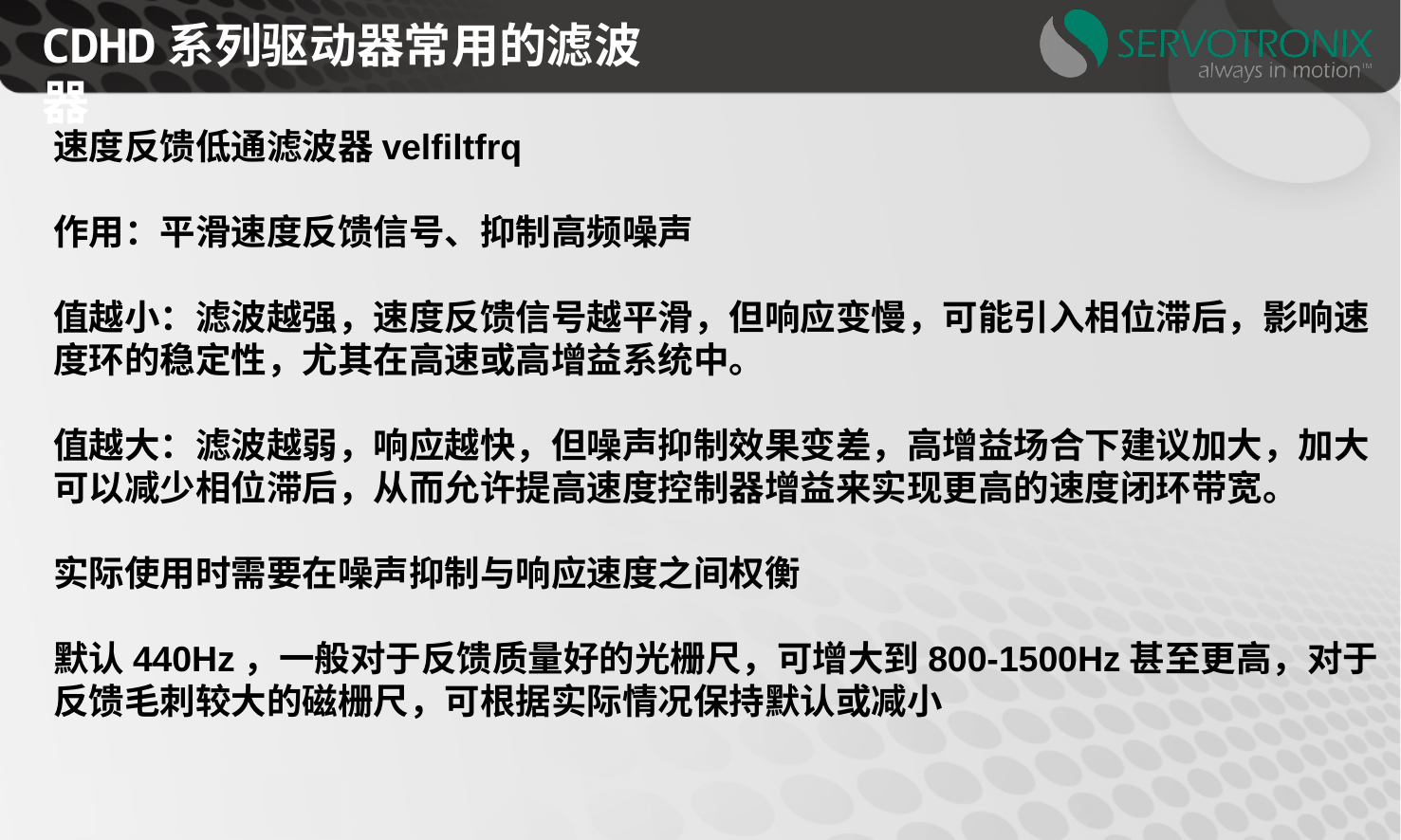

CDHD系列驱动器常用的滤波器
速度反馈低通滤波器velfiltfrq

作用：平滑速度反馈信号、抑制高频噪声
值越小：滤波越强，速度反馈信号越平滑，但响应变慢，可能引入相位滞后，影响速度环的稳定性，尤其在高速或高增益系统中。

值越大：滤波越弱，响应越快，但噪声抑制效果变差，高增益场合下建议加大，加大可以减少相位滞后，从而允许提高速度控制器增益来实现更高的速度闭环带宽。
实际使用时需要在噪声抑制与响应速度之间权衡
默认440Hz，一般对于反馈质量好的光栅尺，可增大到800-1500Hz甚至更高，对于反馈毛刺较大的磁栅尺，可根据实际情况保持默认或减小